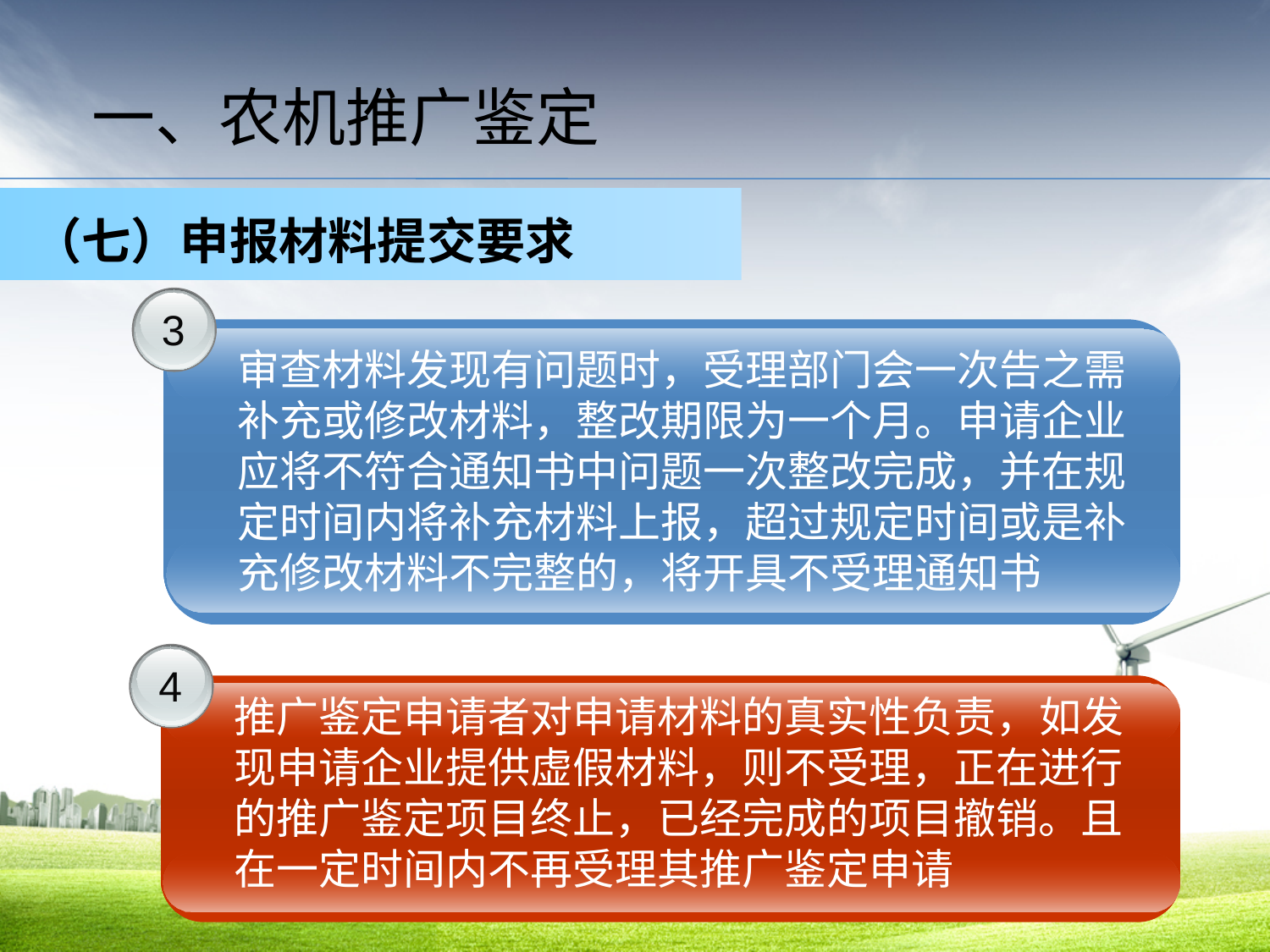

一、农机推广鉴定

（七）申报材料提交要求

3

审查材料发现有问题时，受理部门会一次告之需补充或修改材料，整改期限为一个月。申请企业应将不符合通知书中问题一次整改完成，并在规定时间内将补充材料上报，超过规定时间或是补充修改材料不完整的，将开具不受理通知书

4

推广鉴定申请者对申请材料的真实性负责，如发现申请企业提供虚假材料，则不受理，正在进行的推广鉴定项目终止，已经完成的项目撤销。且在一定时间内不再受理其推广鉴定申请